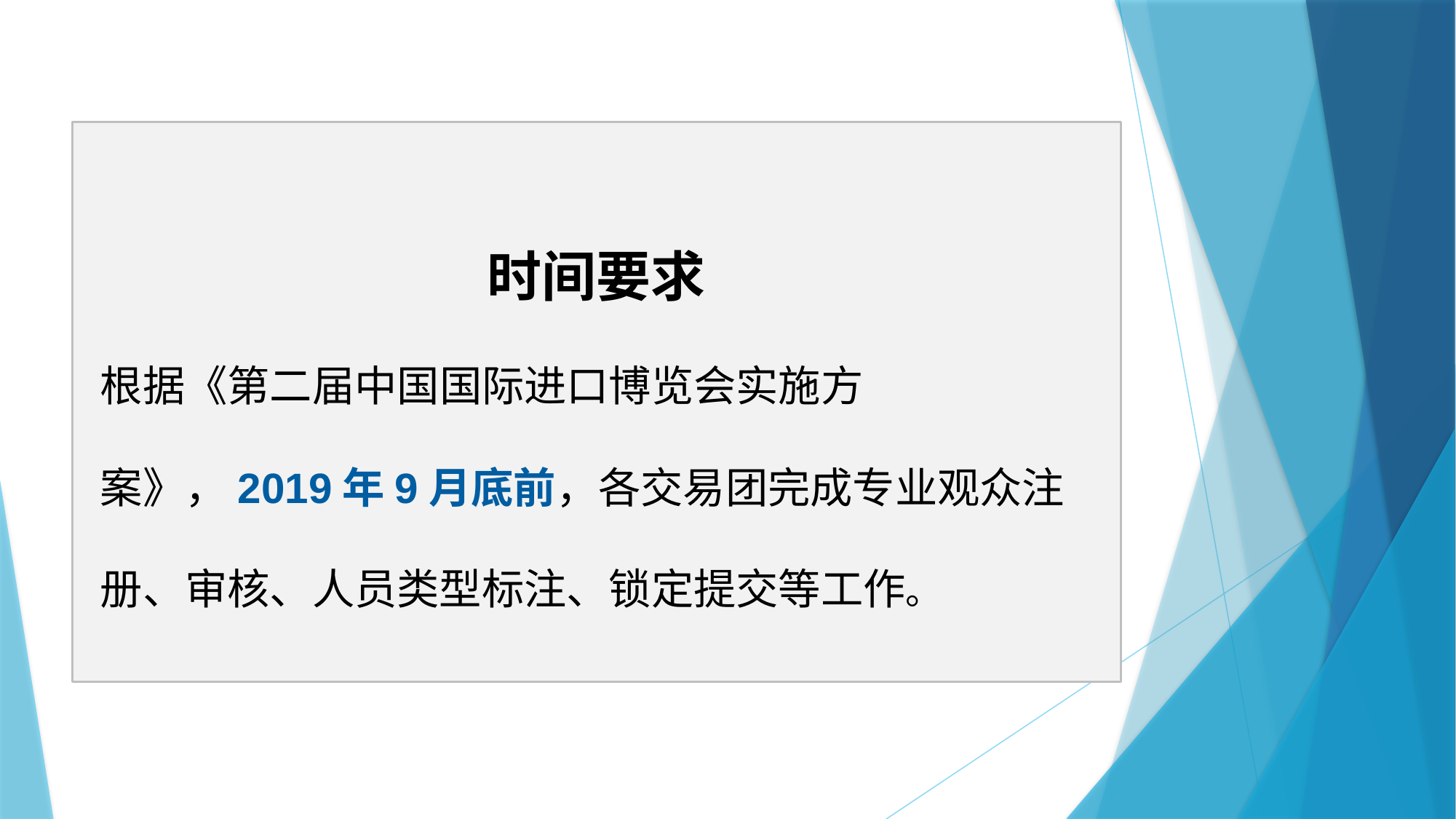

时间要求
根据《第二届中国国际进口博览会实施方案》，2019年9月底前，各交易团完成专业观众注册、审核、人员类型标注、锁定提交等工作。